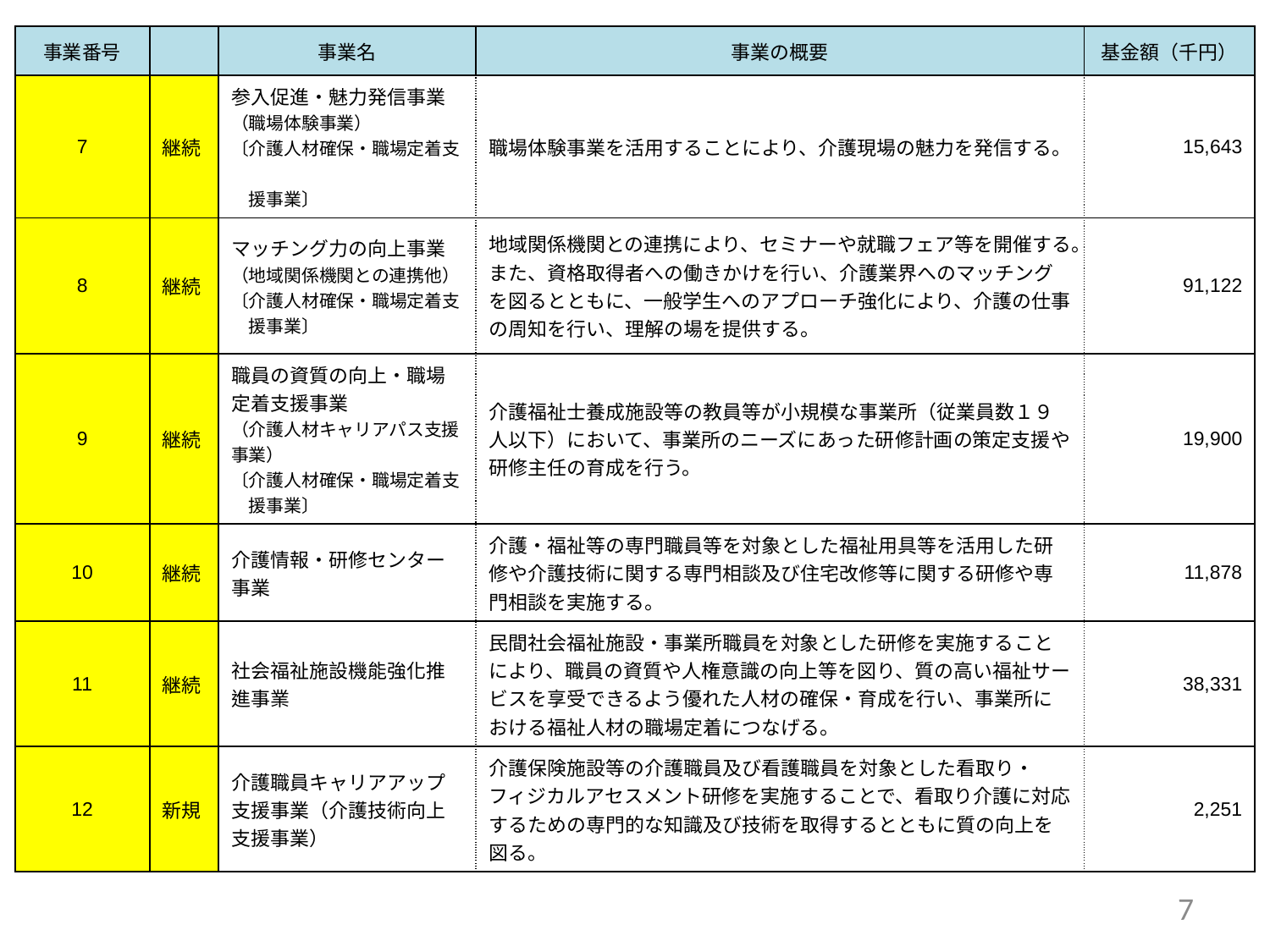

| 事業番号 |  | 事業名 | 事業の概要 | 基金額（千円） |
| --- | --- | --- | --- | --- |
| 7 | 継続 | 参入促進・魅力発信事業（職場体験事業） 〔介護人材確保・職場定着支　 　援事業〕 | 職場体験事業を活用することにより、介護現場の魅力を発信する。 | 15,643 |
| 8 | 継続 | マッチング力の向上事業（地域関係機関との連携他） 〔介護人材確保・職場定着支 　援事業〕 | 地域関係機関との連携により、セミナーや就職フェア等を開催する。また、資格取得者への働きかけを行い、介護業界へのマッチングを図るとともに、一般学生へのアプローチ強化により、介護の仕事の周知を行い、理解の場を提供する。 | 91,122 |
| 9 | 継続 | 職員の資質の向上・職場定着支援事業 （介護人材キャリアパス支援事業） 〔介護人材確保・職場定着支 　援事業〕 | 介護福祉士養成施設等の教員等が小規模な事業所（従業員数１９人以下）において、事業所のニーズにあった研修計画の策定支援や研修主任の育成を行う。 | 19,900 |
| 10 | 継続 | 介護情報・研修センター事業 | 介護・福祉等の専門職員等を対象とした福祉用具等を活用した研修や介護技術に関する専門相談及び住宅改修等に関する研修や専門相談を実施する。 | 11,878 |
| 11 | 継続 | 社会福祉施設機能強化推進事業 | 民間社会福祉施設・事業所職員を対象とした研修を実施することにより、職員の資質や人権意識の向上等を図り、質の高い福祉サービスを享受できるよう優れた人材の確保・育成を行い、事業所における福祉人材の職場定着につなげる。 | 38,331 |
| 12 | 新規 | 介護職員キャリアアップ支援事業（介護技術向上支援事業） | 介護保険施設等の介護職員及び看護職員を対象とした看取り・フィジカルアセスメント研修を実施することで、看取り介護に対応するための専門的な知識及び技術を取得するとともに質の向上を図る。 | 2,251 |
7